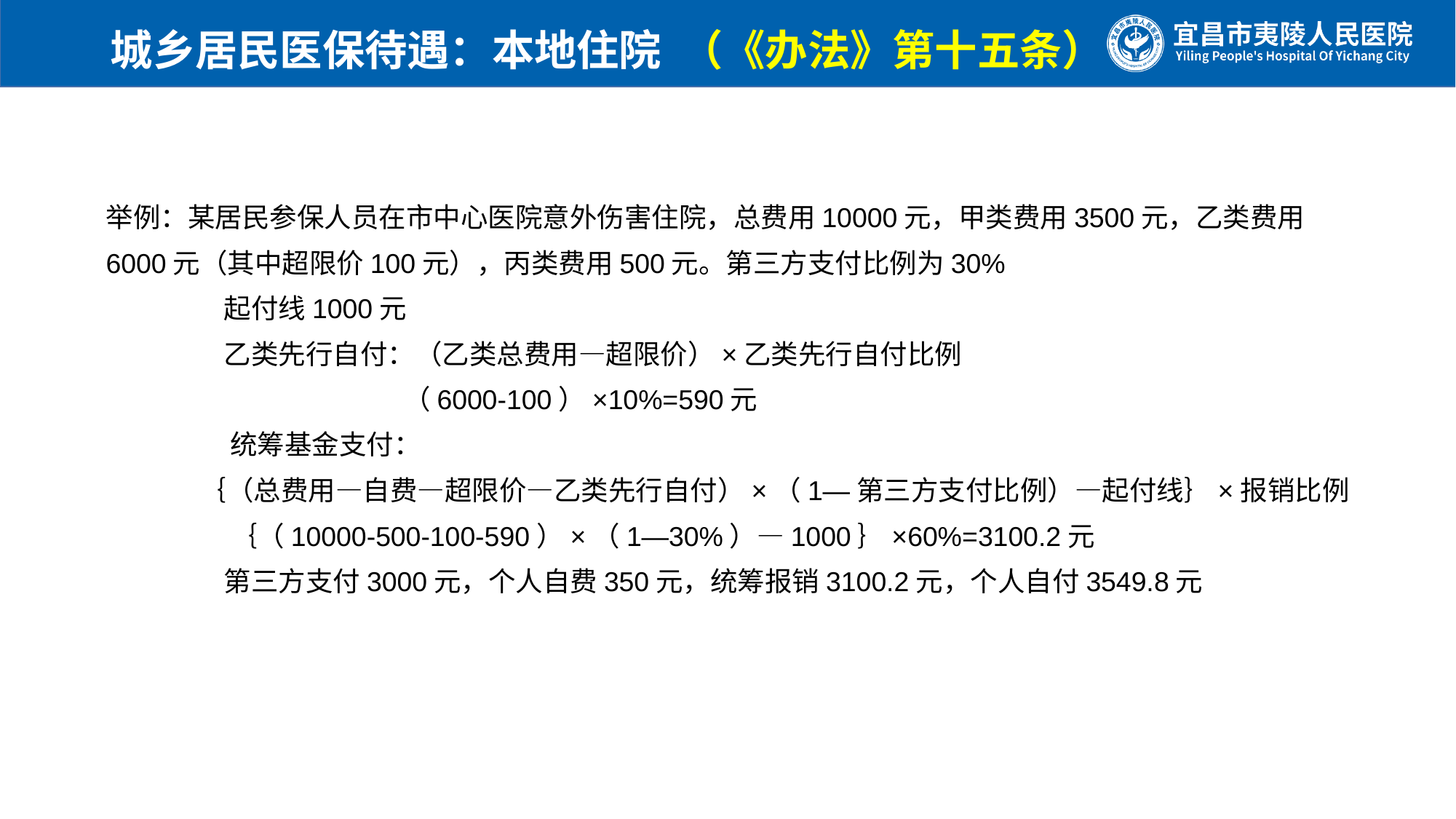

城乡居民医保待遇：本地住院  （《办法》第十五条）

举例：某居民参保人员在市中心医院意外伤害住院，总费用10000元，甲类费用3500元，乙类费用6000元（其中超限价100元），丙类费用500元。第三方支付比例为30%
                  起付线1000元
                  乙类先行自付：（乙类总费用—超限价）×乙类先行自付比例
                                               （6000-100）×10%=590元
                   统筹基金支付：
              ｛（总费用—自费—超限价—乙类先行自付）×（1—第三方支付比例）—起付线｝×报销比例
                   ｛（10000-500-100-590）×（1—30%）—1000｝×60%=3100.2元
                  第三方支付3000元，个人自费350元，统筹报销3100.2元，个人自付3549.8元